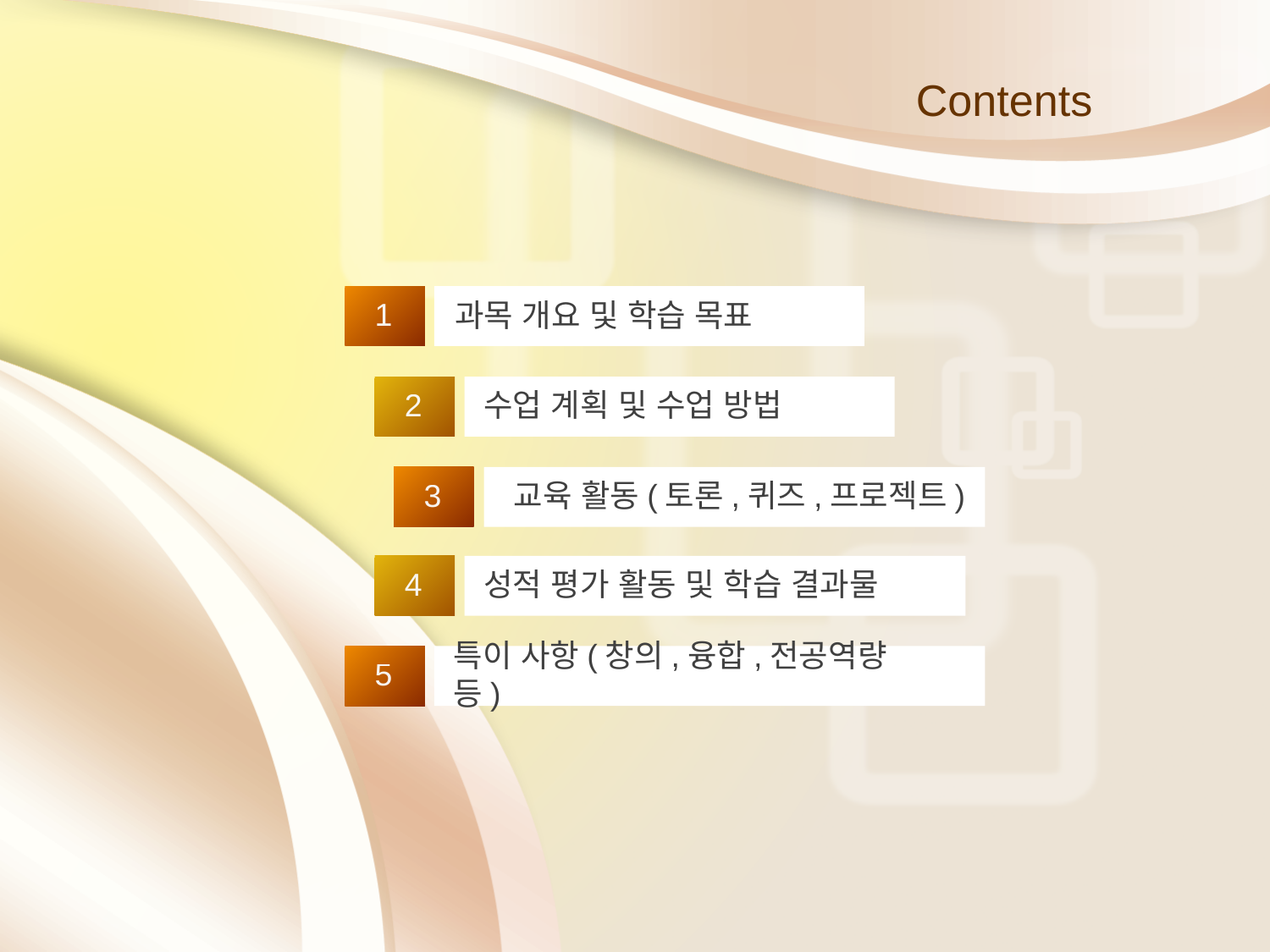

Contents

1

과목 개요 및 학습 목표

2

수업 계획 및 수업 방법

3

교육 활동(토론,퀴즈,프로젝트)

4

성적 평가 활동 및 학습 결과물

5

특이 사항(창의,융합,전공역량 등)